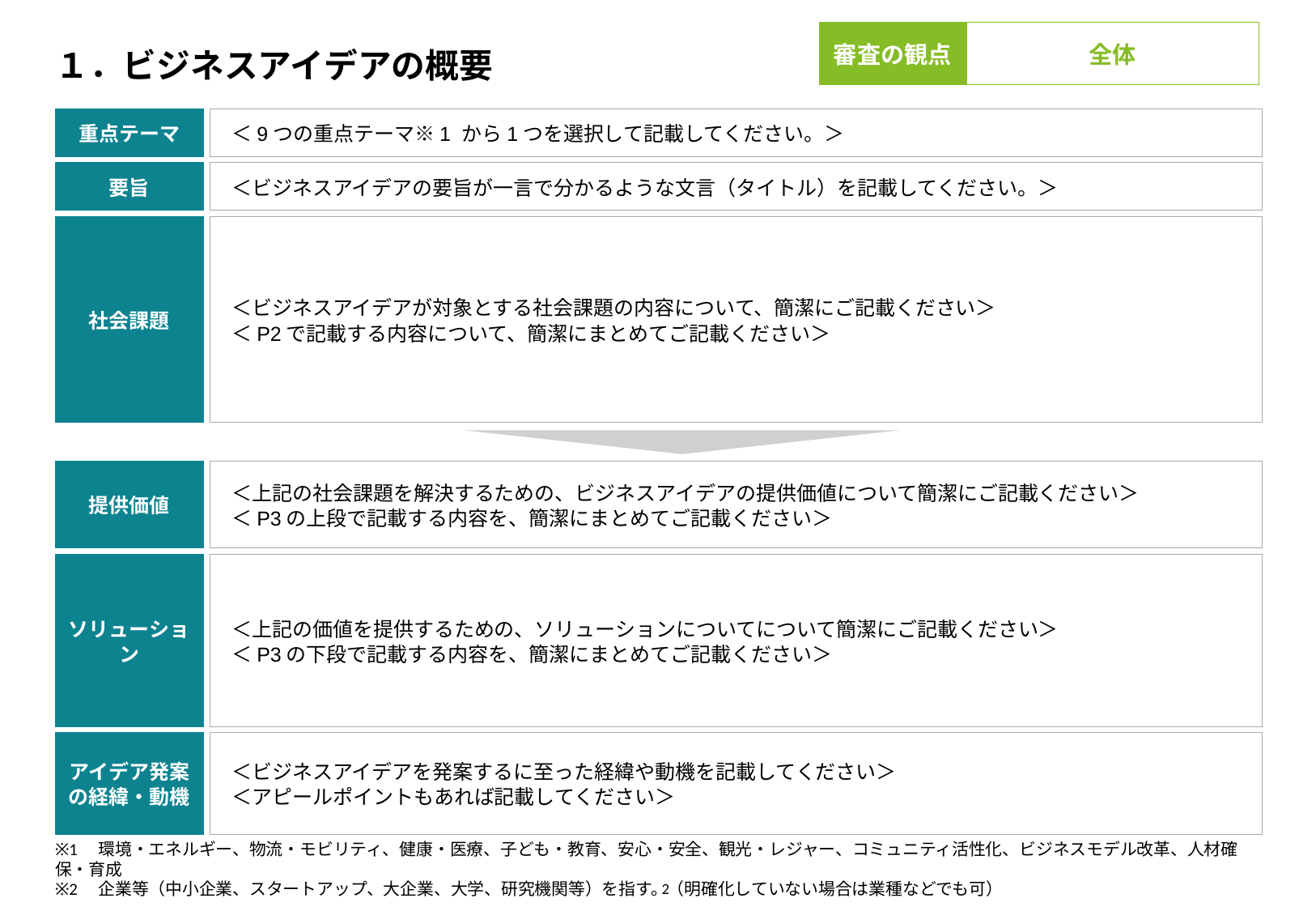

審査の観点
全体
# １．ビジネスアイデアの概要
重点テーマ
＜9つの重点テーマ※1 から1つを選択して記載してください。＞
要旨
＜ビジネスアイデアの要旨が一言で分かるような文言（タイトル）を記載してください。＞
社会課題
＜ビジネスアイデアが対象とする社会課題の内容について、簡潔にご記載ください＞
＜P2で記載する内容について、簡潔にまとめてご記載ください＞

提供価値
＜上記の社会課題を解決するための、ビジネスアイデアの提供価値について簡潔にご記載ください＞
＜P3の上段で記載する内容を、簡潔にまとめてご記載ください＞
ソリューション
＜上記の価値を提供するための、ソリューションについてについて簡潔にご記載ください＞
＜P3の下段で記載する内容を、簡潔にまとめてご記載ください＞
アイデア発案の経緯・動機
＜ビジネスアイデアを発案するに至った経緯や動機を記載してください＞
＜アピールポイントもあれば記載してください＞
※1　環境・エネルギー、物流・モビリティ、健康・医療、子ども・教育、安心・安全、観光・レジャー、コミュニティ活性化、ビジネスモデル改革、人材確保・育成
※2　企業等（中小企業、スタートアップ、大企業、大学、研究機関等）を指す。（明確化していない場合は業種などでも可）
2